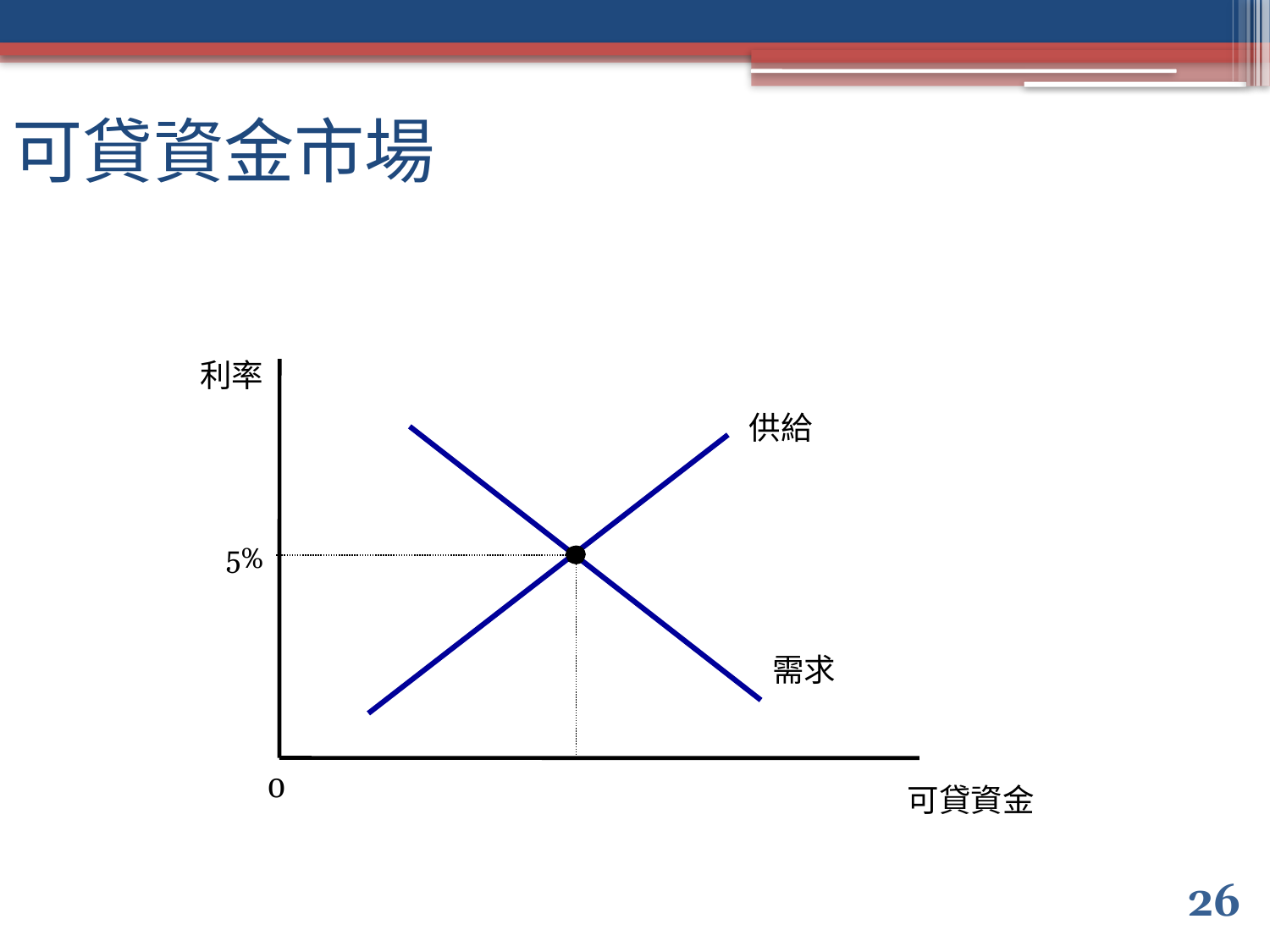

# 可貸資金市場

利率

供給
需求
5%

0
可貸資金
26